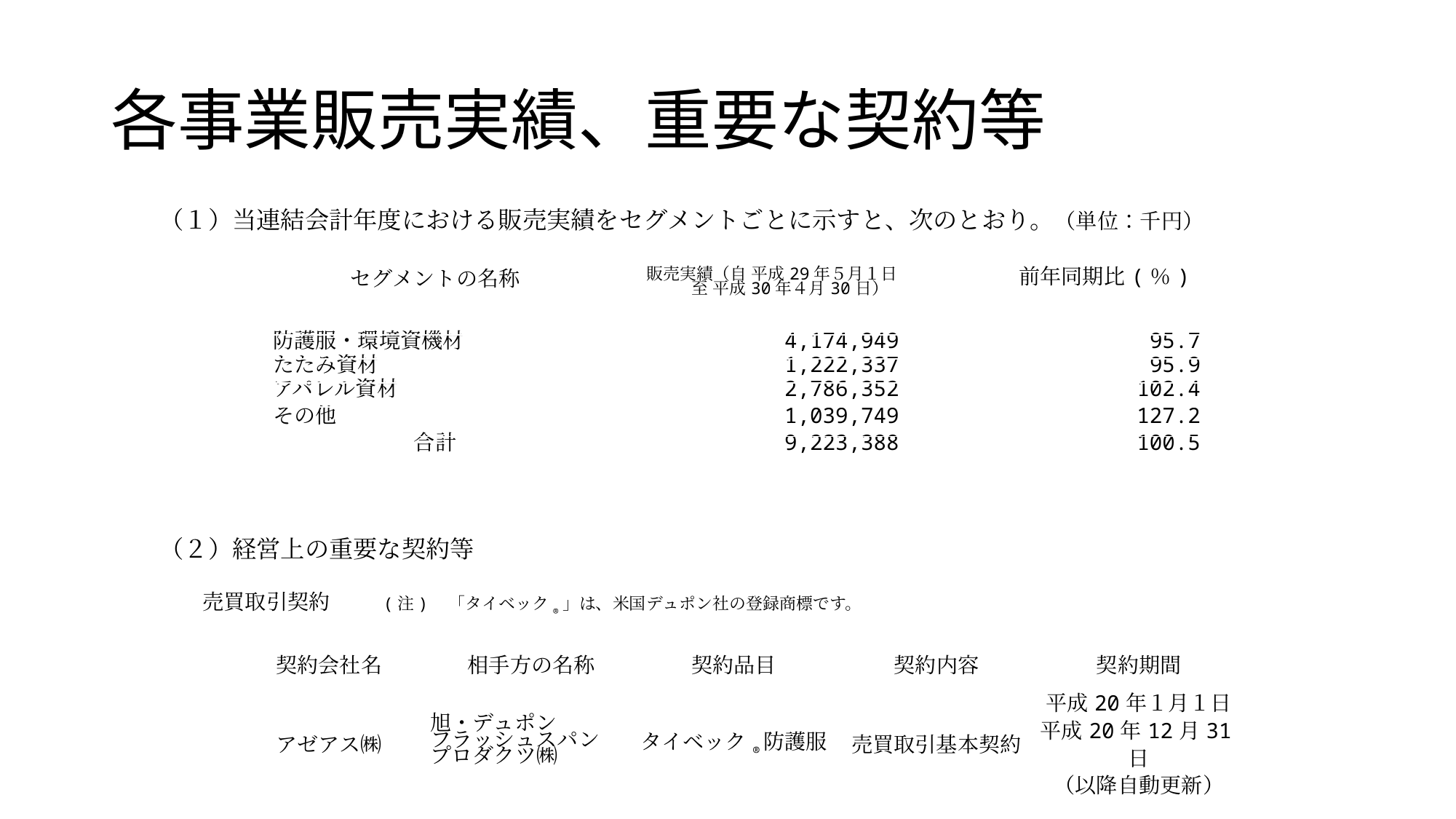

# 各事業販売実績、重要な契約等
（１）当連結会計年度における販売実績をセグメントごとに示すと、次のとおり。（単位：千円）
| セグメントの名称 | 販売実績（自 平成29年５月１日 　　　　　至 平成30年４月30日） | 前年同期比(％) |
| --- | --- | --- |
| 防護服・環境資機材 | 4,174,949 | 95.7 |
| たたみ資材 | 1,222,337 | 95.9 |
| アパレル資材 | 2,786,352 | 102.4 |
| その他 | 1,039,749 | 127.2 |
| 合計 | 9,223,388 | 100.5 |
（２）経営上の重要な契約等

　　売買取引契約 　　(注)　「タイベック®」は、米国デュポン社の登録商標です。
| 契約会社名 | 相手方の名称 | 契約品目 | 契約内容 | 契約期間 |
| --- | --- | --- | --- | --- |
| アゼアス㈱ | 旭・デュポン フラッシュスパン プロダクツ㈱ | タイベック®防護服 | 売買取引基本契約 | 平成20年１月１日 平成20年12月31日 （以降自動更新） |